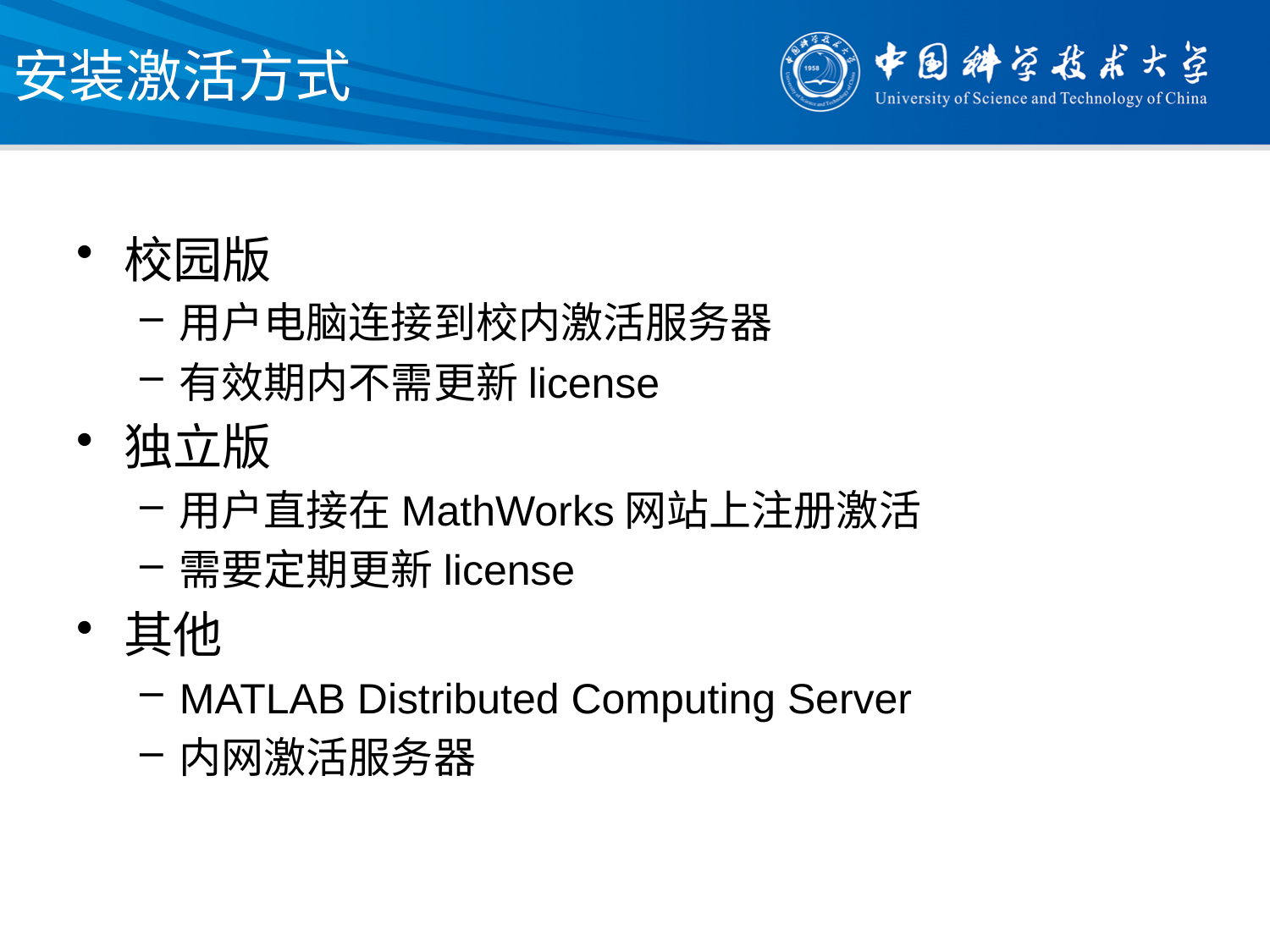

# 安装激活方式
校园版
用户电脑连接到校内激活服务器
有效期内不需更新license
独立版
用户直接在MathWorks网站上注册激活
需要定期更新license
其他
MATLAB Distributed Computing Server
内网激活服务器